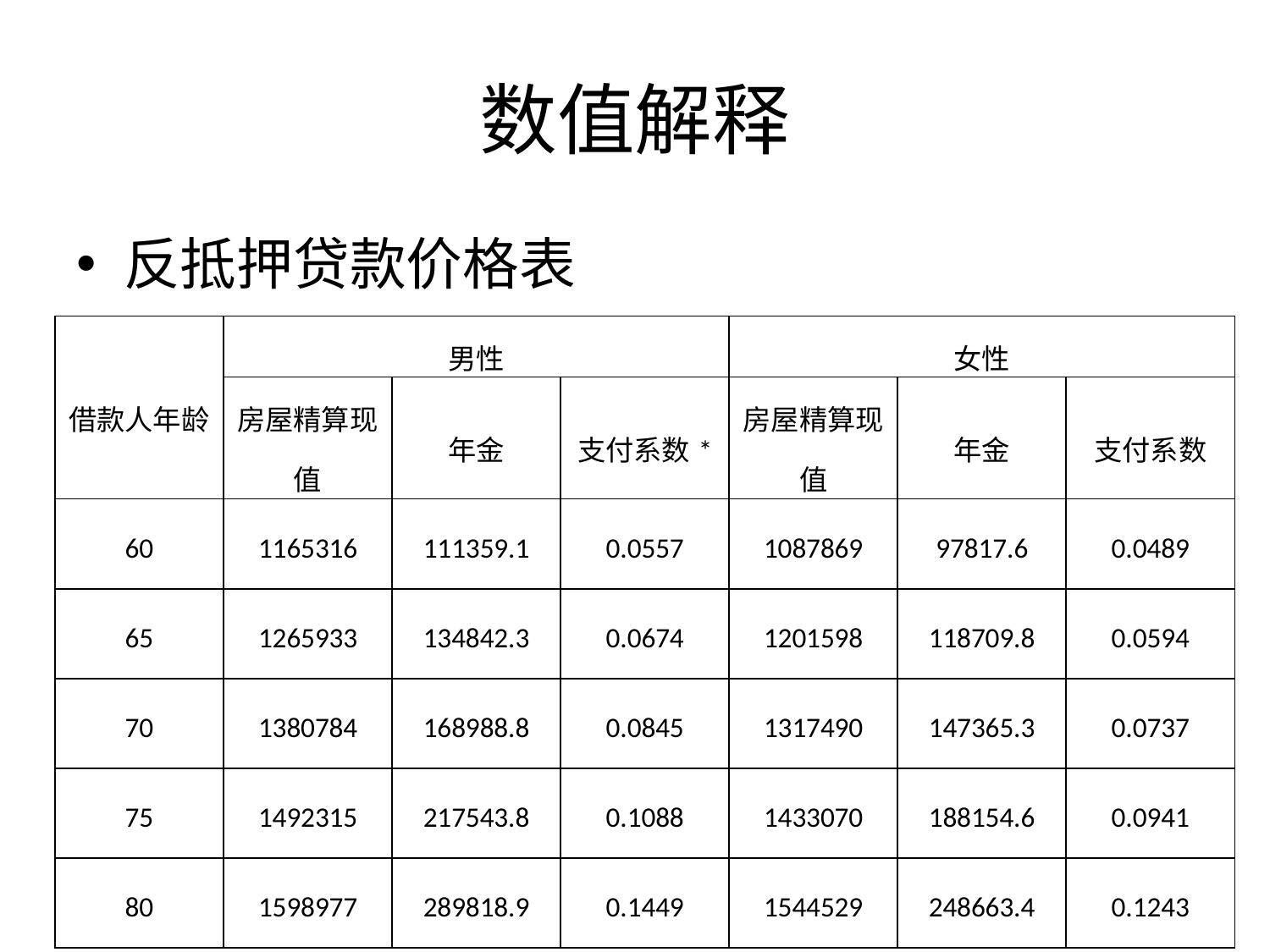

# 数值解释
反抵押贷款价格表

| 借款人年龄 | 男性 |  |  | 女性 |  |  |
| --- | --- | --- | --- | --- | --- | --- |
|  | 房屋精算现值 | 年金 | 支付系数\* | 房屋精算现值 | 年金 | 支付系数 |
| 60 | 1165316 | 111359.1 | 0.0557 | 1087869 | 97817.6 | 0.0489 |
| 65 | 1265933 | 134842.3 | 0.0674 | 1201598 | 118709.8 | 0.0594 |
| 70 | 1380784 | 168988.8 | 0.0845 | 1317490 | 147365.3 | 0.0737 |
| 75 | 1492315 | 217543.8 | 0.1088 | 1433070 | 188154.6 | 0.0941 |
| 80 | 1598977 | 289818.9 | 0.1449 | 1544529 | 248663.4 | 0.1243 |